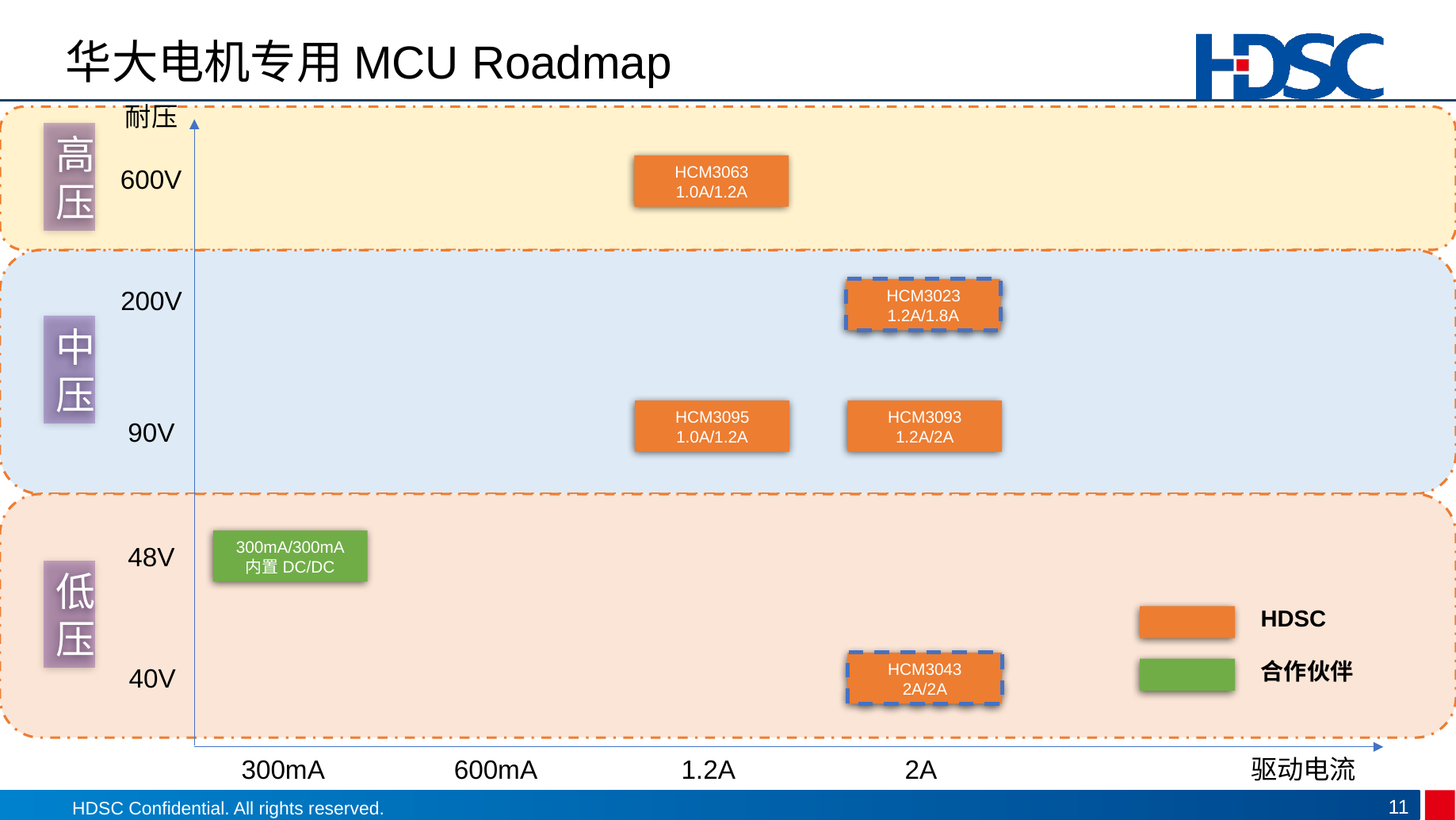

# 华大电机专用MCU Roadmap
耐压

高压
HCM3063
1.0A/1.2A
600V

200V
HCM3023
1.2A/1.8A
中压
HCM3095
1.0A/1.2A
HCM3093
1.2A/2A
90V

300mA/300mA
内置DC/DC
48V
低压
HDSC

合作伙伴
HCM3043
2A/2A
40V

300mA
600mA
1.2A
2A
驱动电流
11